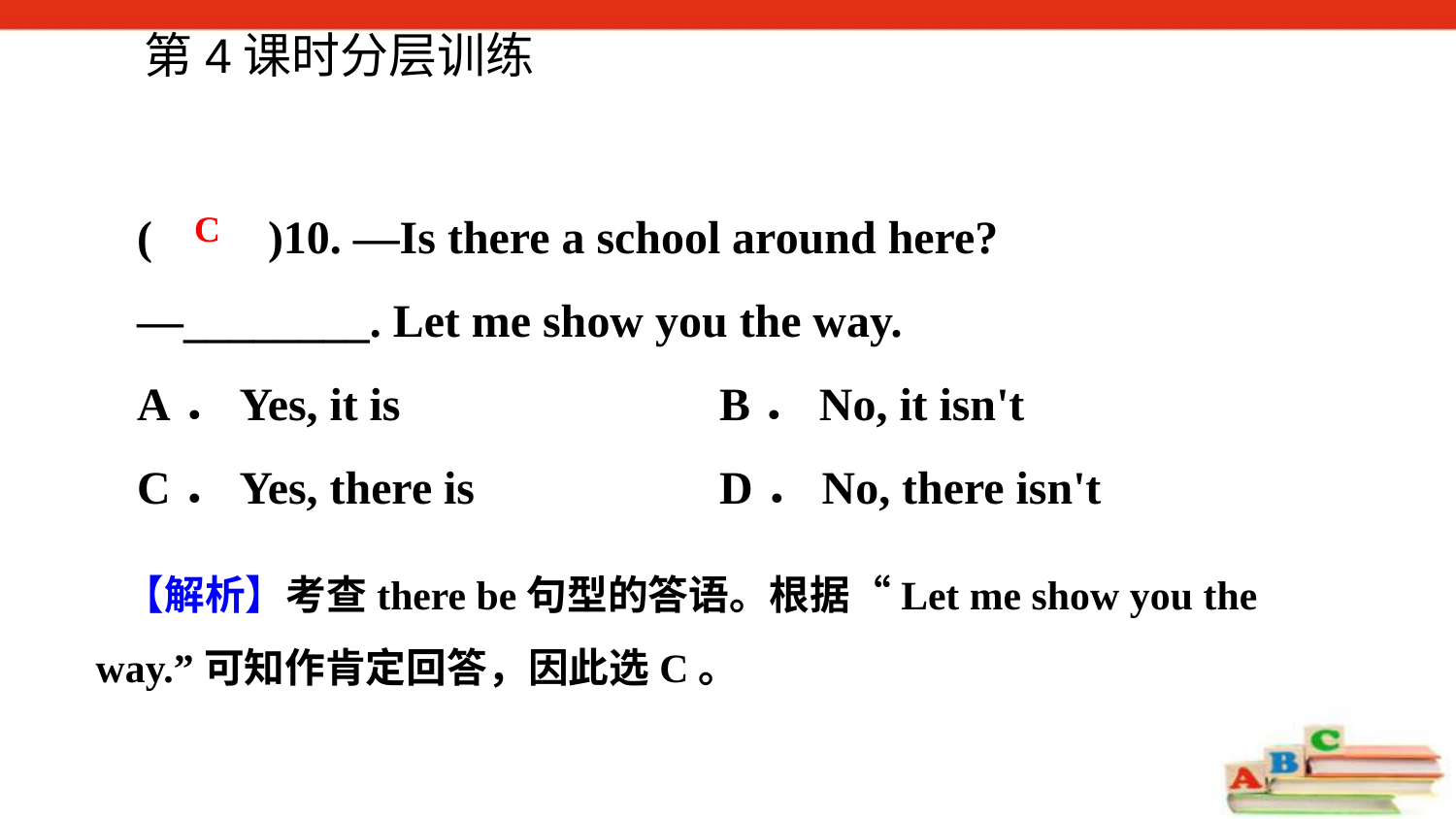

第4课时分层训练
(　　)10. —Is there a school around here?
—________. Let me show you the way.
A．Yes, it is  			B．No, it isn't
C．Yes, there is  		D．No, there isn't
C
  【解析】考查there be句型的答语。根据“Let me show you the way.”可知作肯定回答，因此选C。